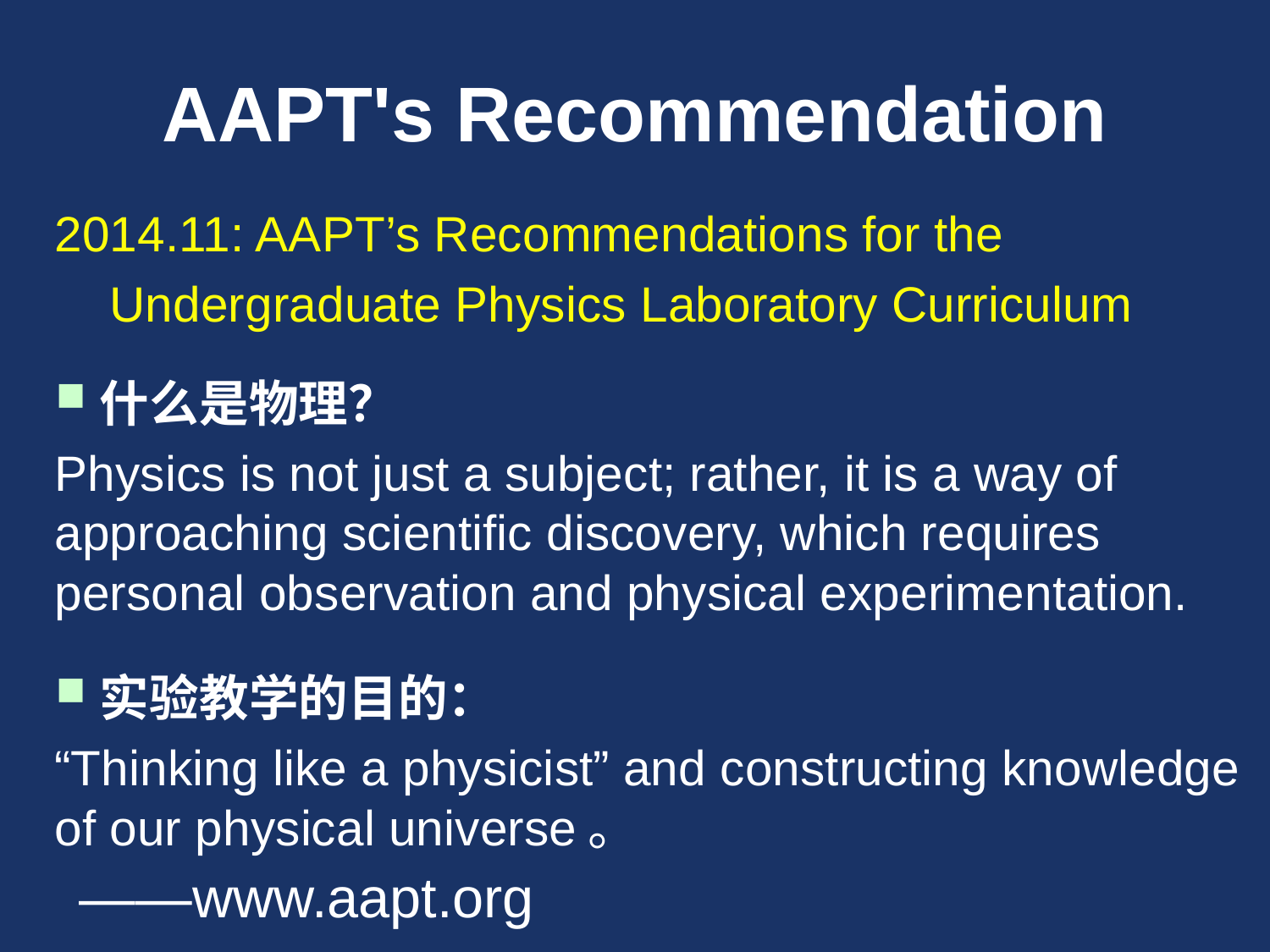

# AAPT's Recommendation
2014.11: AAPT’s Recommendations for the
    Undergraduate Physics Laboratory Curriculum

什么是物理？
Physics is not just a subject; rather, it is a way of approaching scientific discovery, which requires personal observation and physical experimentation.

实验教学的目的：
“Thinking like a physicist” and constructing knowledge of our physical universe。
——www.aapt.org